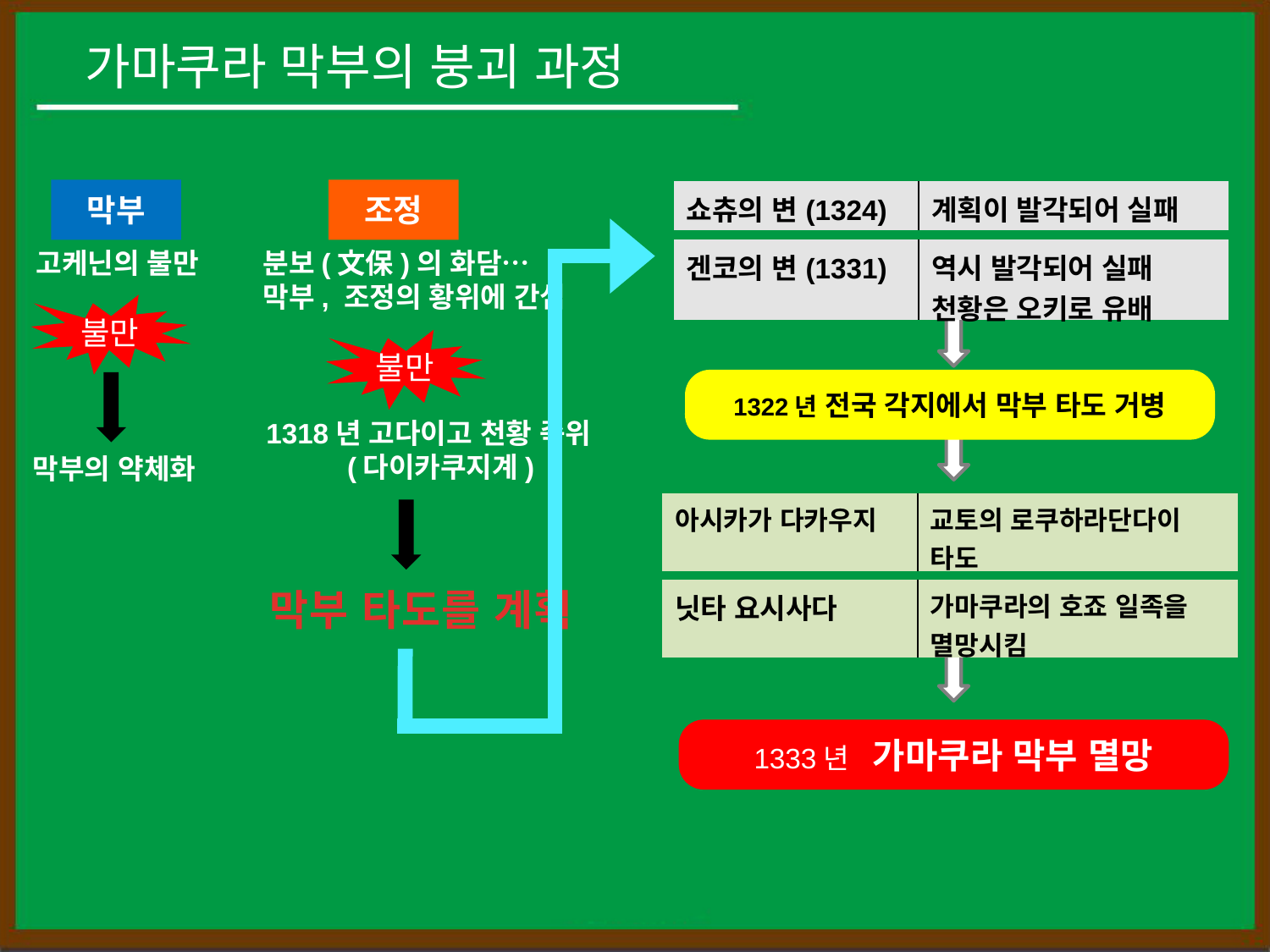

# 가마쿠라 막부의 붕괴 과정
막부
조정
| 쇼츄의 변(1324) | 계획이 발각되어 실패 |
| --- | --- |
고케닌의 불만
분보(文保)의 화담…
막부, 조정의 황위에 간섭
| 겐코의 변(1331) | 역시 발각되어 실패 천황은 오키로 유배 |
| --- | --- |
불만

불만
1322년 전국 각지에서 막부 타도 거병

1318년 고다이고 천황 즉위
   (다이카쿠지계)

막부의 약체화
| 아시카가 다카우지 | 교토의 로쿠하라단다이 타도 |
| --- | --- |

막부 타도를 계획
| 닛타 요시사다 | 가마쿠라의 호죠 일족을 멸망시킴 |
| --- | --- |

1333년   가마쿠라 막부 멸망